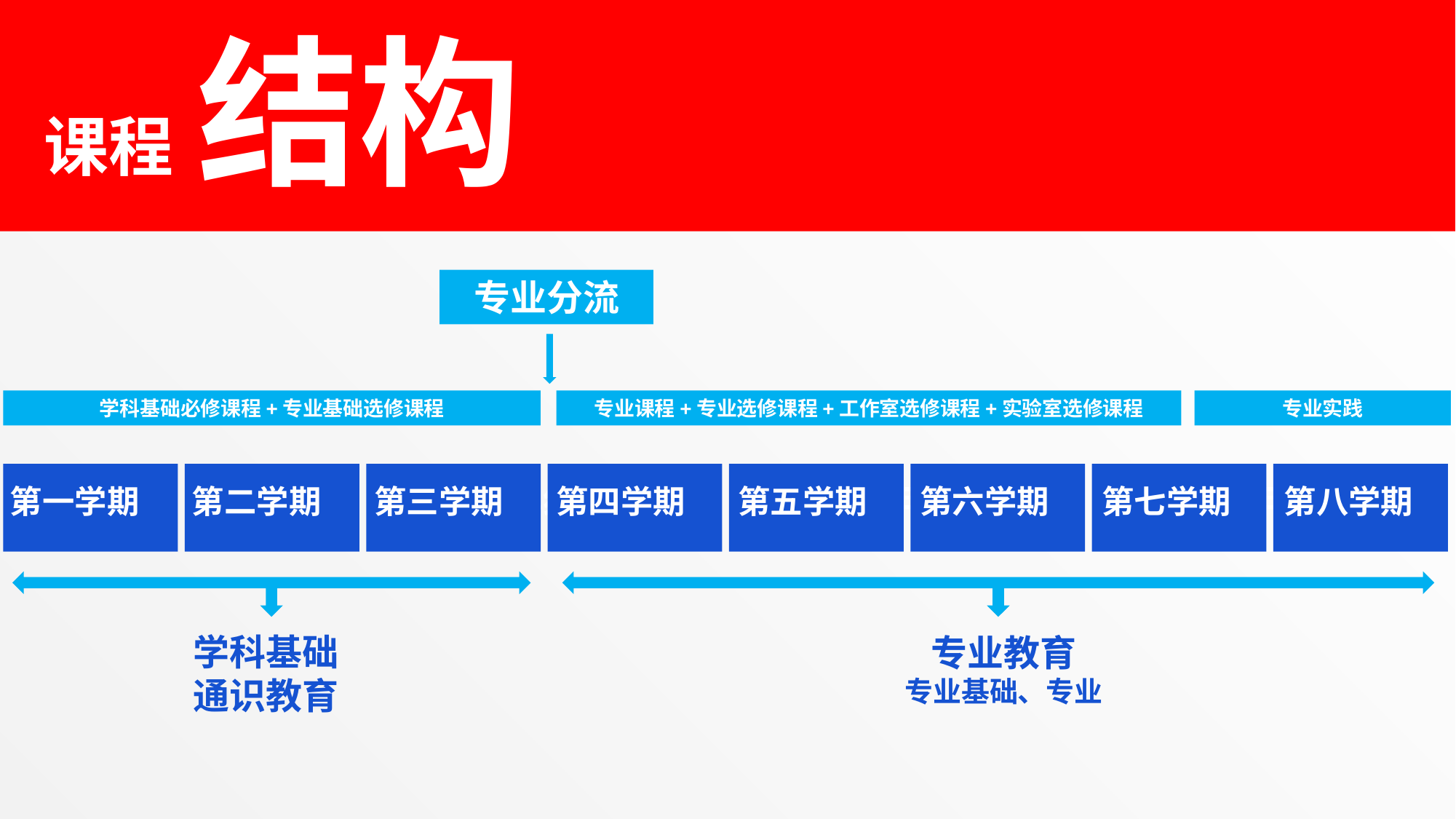

结构
课程
专业分流

学科基础必修课程+专业基础选修课程
专业课程+专业选修课程+工作室选修课程+实验室选修课程
专业实践

二年级
三年级
四年级
第一学期
第二学期
第三学期
第四学期
第五学期
第六学期
第七学期
第八学期

学科基础
通识教育
专业教育
专业基础、专业